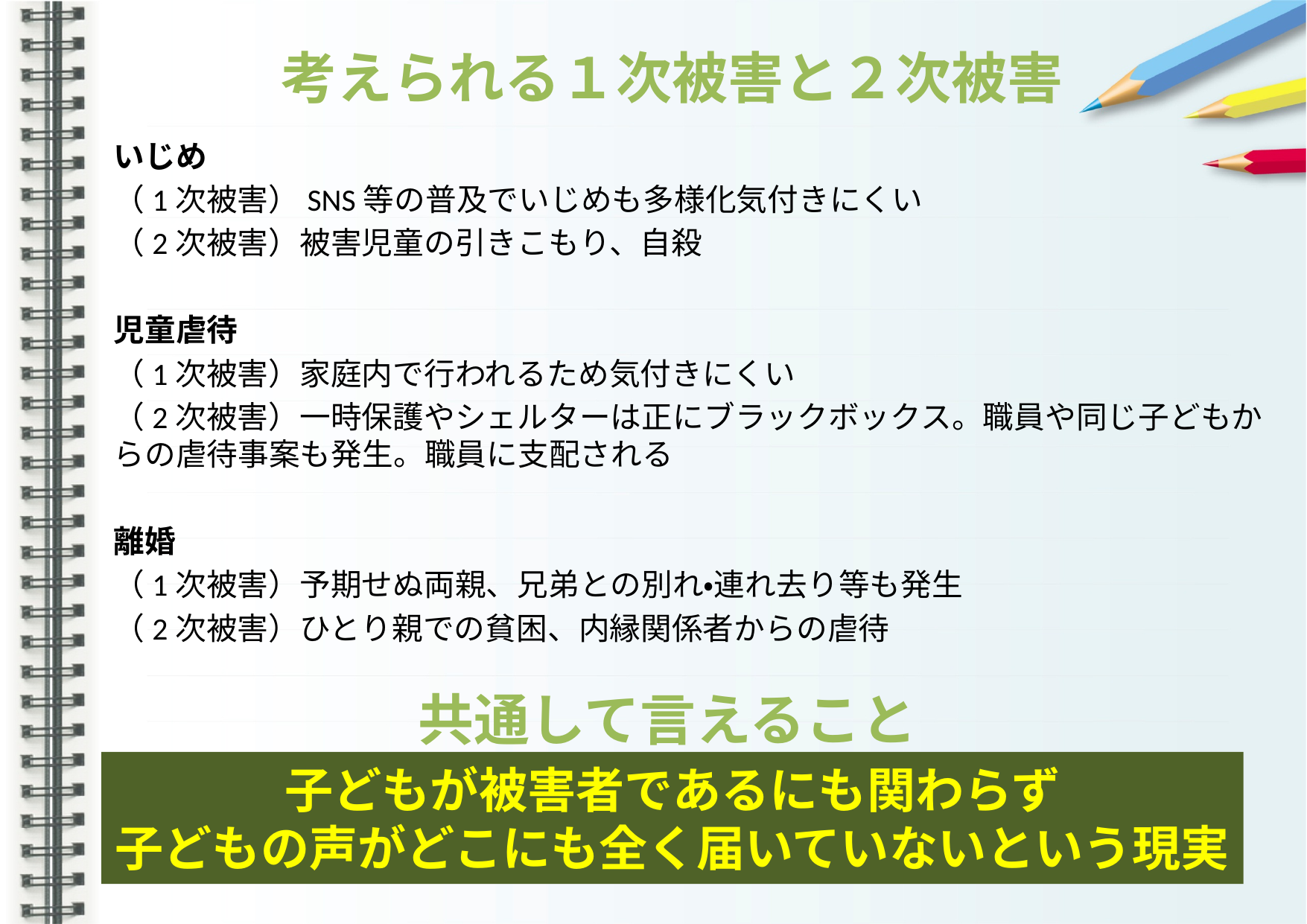

# 考えられる１次被害と２次被害
いじめ
（1次被害）SNS等の普及でいじめも多様化気付きにくい
（2次被害）被害児童の引きこもり、自殺

児童虐待
（1次被害）家庭内で行われるため気付きにくい
（2次被害）一時保護やシェルターは正にブラックボックス。職員や同じ子どもからの虐待事案も発生。職員に支配される

離婚
（1次被害）予期せぬ両親、兄弟との別れ・連れ去り等も発生
（2次被害）ひとり親での貧困、内縁関係者からの虐待

共通して言えること
子どもが被害者であるにも関わらず
子どもの声がどこにも全く届いていないという現実